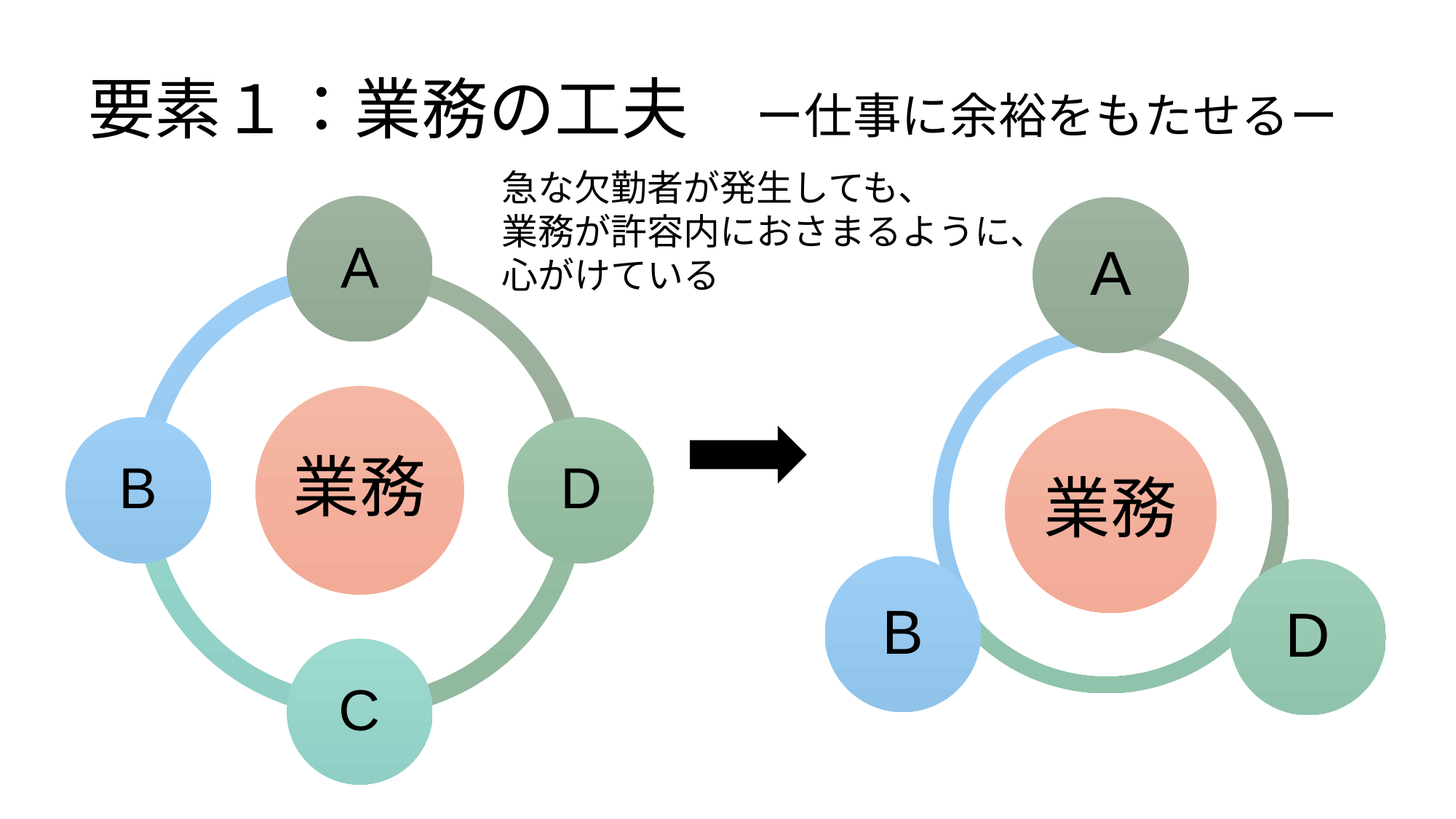

# 要素１：業務の工夫　ー仕事に余裕をもたせるー
急な欠勤者が発生しても、
業務が許容内におさまるように、
心がけている
業務
A
D
C
B
業務
A
D
B